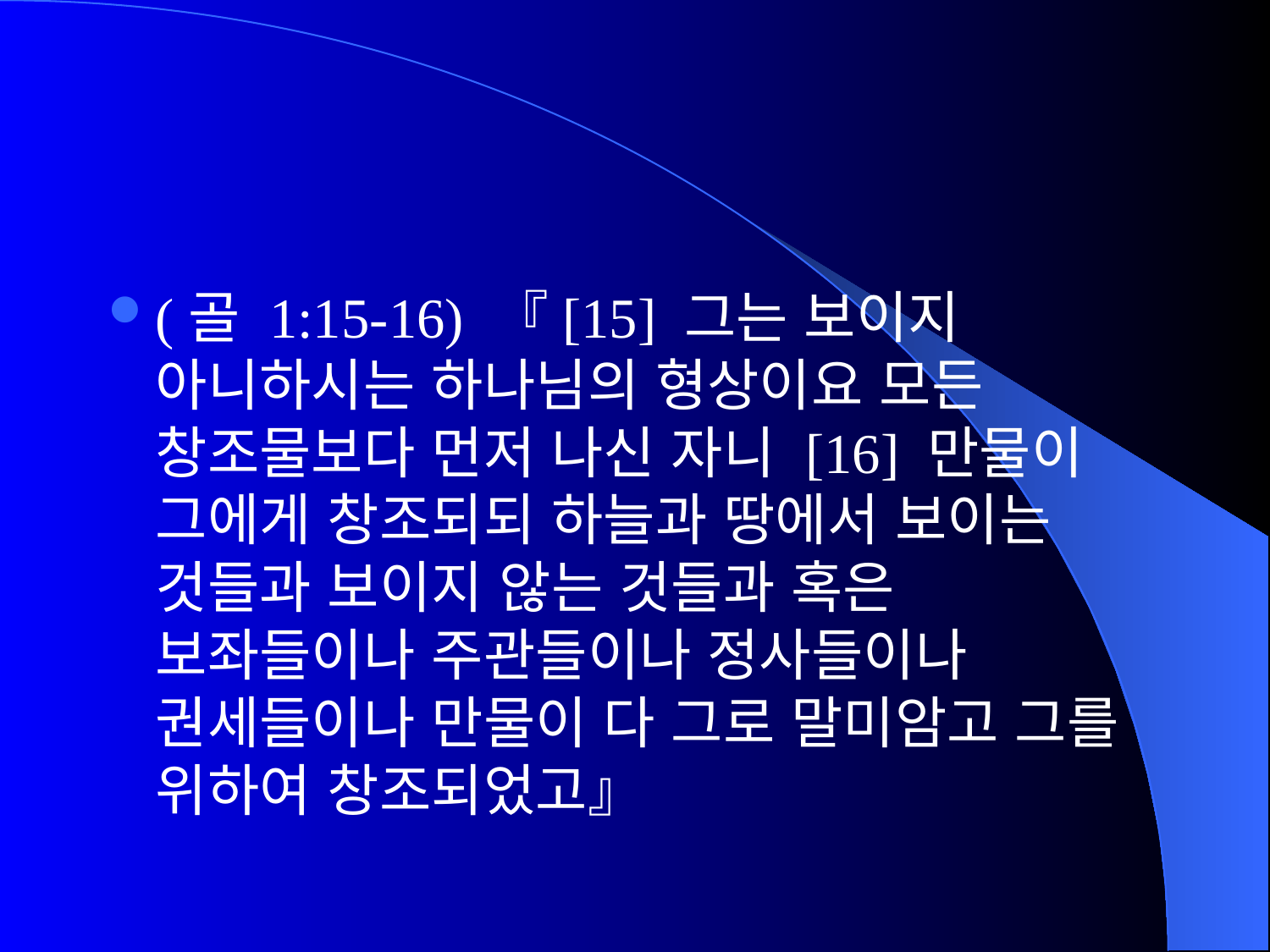

(골 1:15-16) 『[15] 그는 보이지 아니하시는 하나님의 형상이요 모든 창조물보다 먼저 나신 자니 [16] 만물이 그에게 창조되되 하늘과 땅에서 보이는 것들과 보이지 않는 것들과 혹은 보좌들이나 주관들이나 정사들이나 권세들이나 만물이 다 그로 말미암고 그를 위하여 창조되었고』